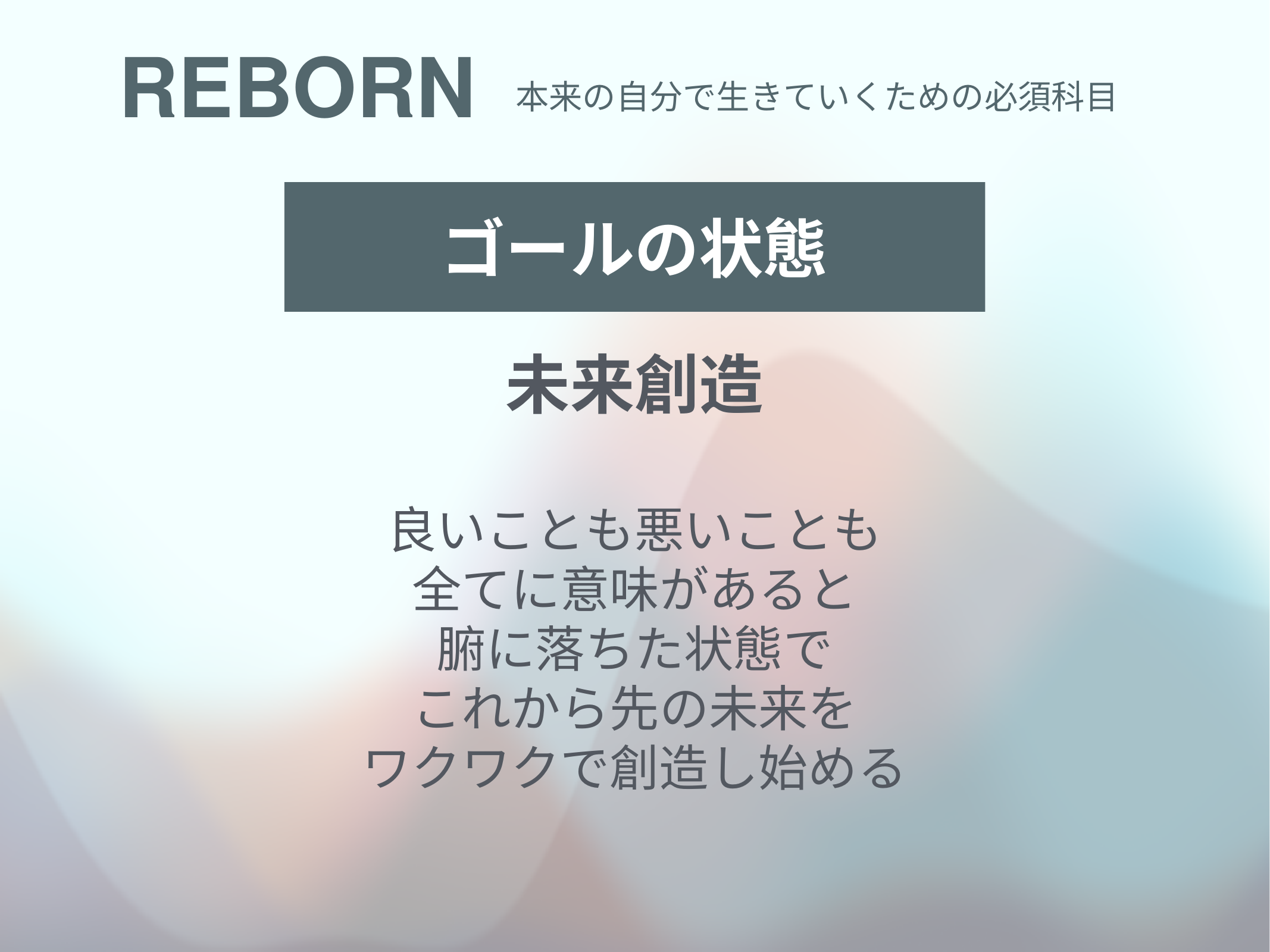

# REBORN
本来の自分で生きていくための必須科目

ゴールの状態
未来創造
良いことも悪いことも
全てに意味があると
腑に落ちた状態で
これから先の未来を
ワクワクで創造し始める